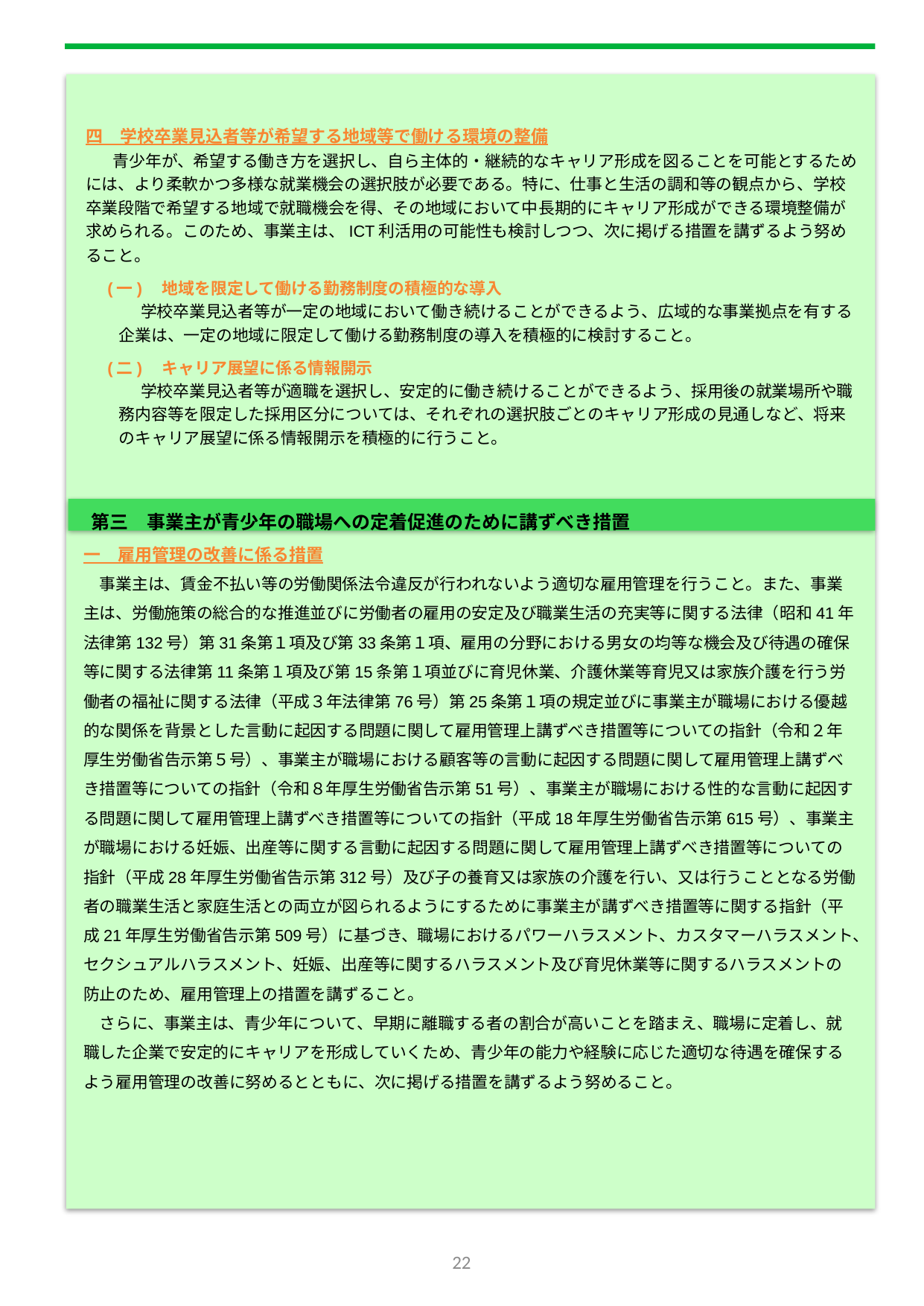

四　学校卒業見込者等が希望する地域等で働ける環境の整備
　青少年が、希望する働き方を選択し、自ら主体的・継続的なキャリア形成を図ることを可能とするためには、より柔軟かつ多様な就業機会の選択肢が必要である。特に、仕事と生活の調和等の観点から、学校卒業段階で希望する地域で就職機会を得、その地域において中長期的にキャリア形成ができる環境整備が求められる。このため、事業主は、ICT利活用の可能性も検討しつつ、次に掲げる措置を講ずるよう努めること。
(一)　地域を限定して働ける勤務制度の積極的な導入
学校卒業見込者等が一定の地域において働き続けることができるよう、広域的な事業拠点を有する企業は、一定の地域に限定して働ける勤務制度の導入を積極的に検討すること。
(二)　キャリア展望に係る情報開示
学校卒業見込者等が適職を選択し、安定的に働き続けることができるよう、採用後の就業場所や職務内容等を限定した採用区分については、それぞれの選択肢ごとのキャリア形成の見通しなど、将来のキャリア展望に係る情報開示を積極的に行うこと。

 第三　事業主が青少年の職場への定着促進のために講ずべき措置

一　雇用管理の改善に係る措置
　事業主は、賃金不払い等の労働関係法令違反が行われないよう適切な雇用管理を行うこと。また、事業主は、労働施策の総合的な推進並びに労働者の雇用の安定及び職業生活の充実等に関する法律（昭和41年法律第132号）第31条第１項及び第33条第１項、雇用の分野における男女の均等な機会及び待遇の確保等に関する法律第11条第１項及び第15条第１項並びに育児休業、介護休業等育児又は家族介護を行う労働者の福祉に関する法律（平成３年法律第76号）第25条第１項の規定並びに事業主が職場における優越的な関係を背景とした言動に起因する問題に関して雇用管理上講ずべき措置等についての指針（令和２年厚生労働省告示第５号）、事業主が職場における顧客等の言動に起因する問題に関して雇用管理上講ずべき措置等についての指針（令和８年厚生労働省告示第51号）、事業主が職場における性的な言動に起因する問題に関して雇用管理上講ずべき措置等についての指針（平成18年厚生労働省告示第615号）、事業主が職場における妊娠、出産等に関する言動に起因する問題に関して雇用管理上講ずべき措置等についての指針（平成28年厚生労働省告示第312号）及び子の養育又は家族の介護を行い、又は行うこととなる労働者の職業生活と家庭生活との両立が図られるようにするために事業主が講ずべき措置等に関する指針（平成21年厚生労働省告示第509号）に基づき、職場におけるパワーハラスメント、カスタマーハラスメント、セクシュアルハラスメント、妊娠、出産等に関するハラスメント及び育児休業等に関するハラスメントの防止のため、雇用管理上の措置を講ずること。
　さらに、事業主は、青少年について、早期に離職する者の割合が高いことを踏まえ、職場に定着し、就職した企業で安定的にキャリアを形成していくため、青少年の能力や経験に応じた適切な待遇を確保するよう雇用管理の改善に努めるとともに、次に掲げる措置を講ずるよう努めること。

22